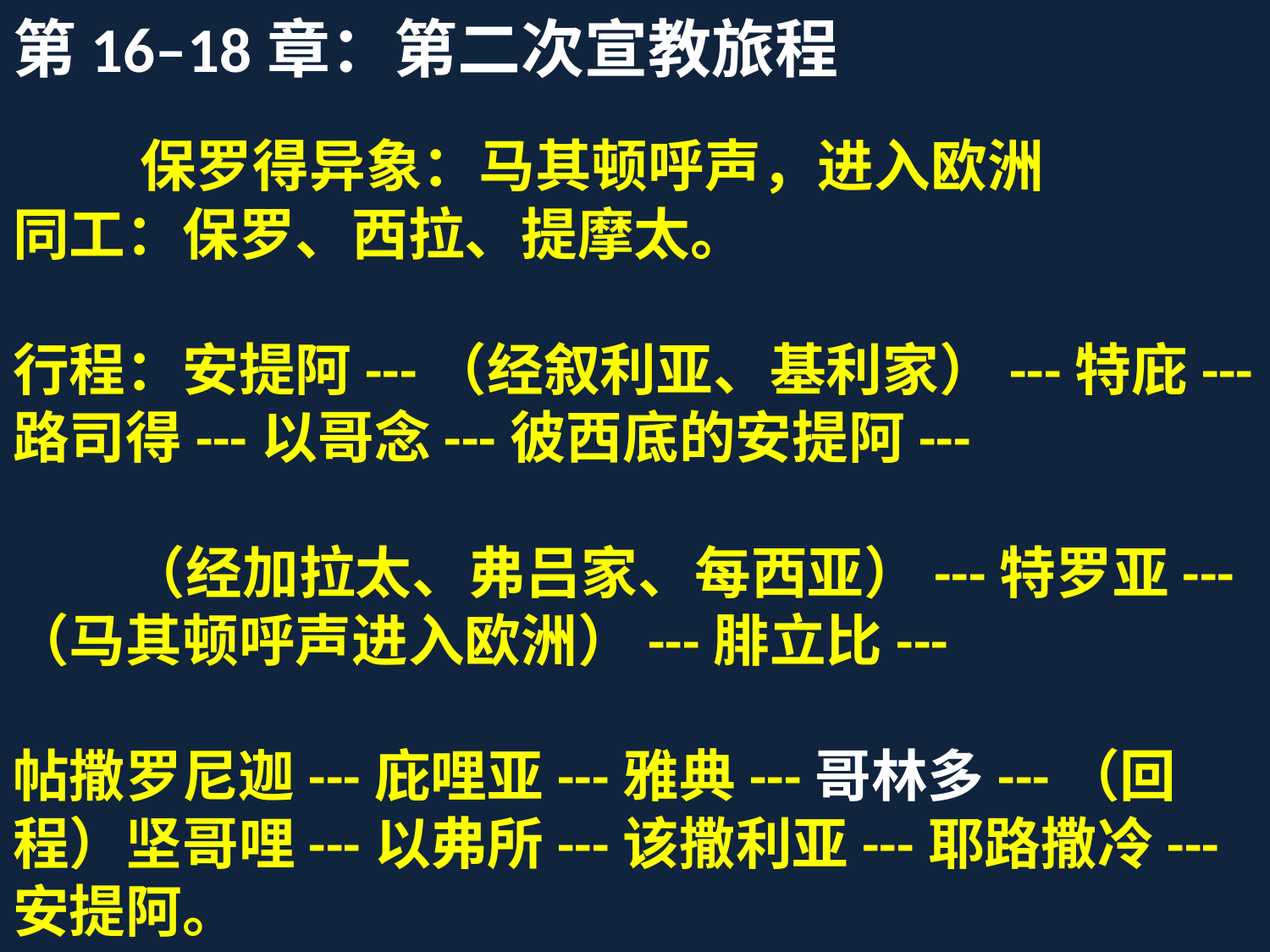

第16–18章：第二次宣教旅程

	保罗得异象：马其顿呼声，进入欧洲
同工：保罗、西拉、提摩太。

行程：安提阿---（经叙利亚、基利家）---特庇---路司得---以哥念---彼西底的安提阿---

        （经加拉太、弗吕家、每西亚）---特罗亚---（马其顿呼声进入欧洲）---腓立比---

帖撒罗尼迦---庇哩亚---雅典---哥林多---（回程）坚哥哩---以弗所---该撒利亚---耶路撒冷---安提阿。